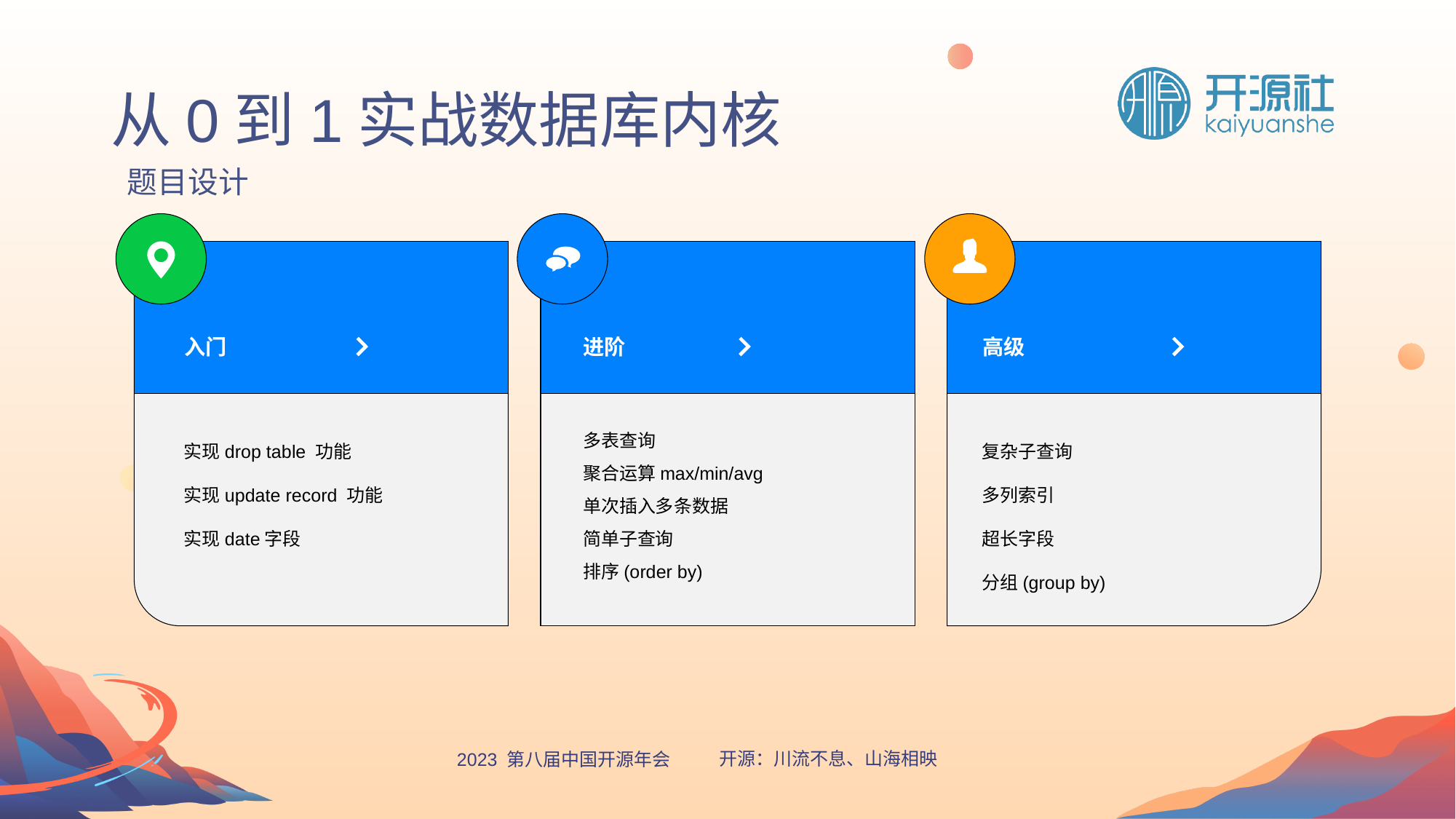

# 从0到1实战数据库内核
题目设计

入门
进阶
高级

实现drop table 功能
实现update record 功能
实现date字段
多表查询
聚合运算max/min/avg
单次插入多条数据
简单子查询
排序(order by)
复杂子查询
多列索引
超长字段
分组(group by)